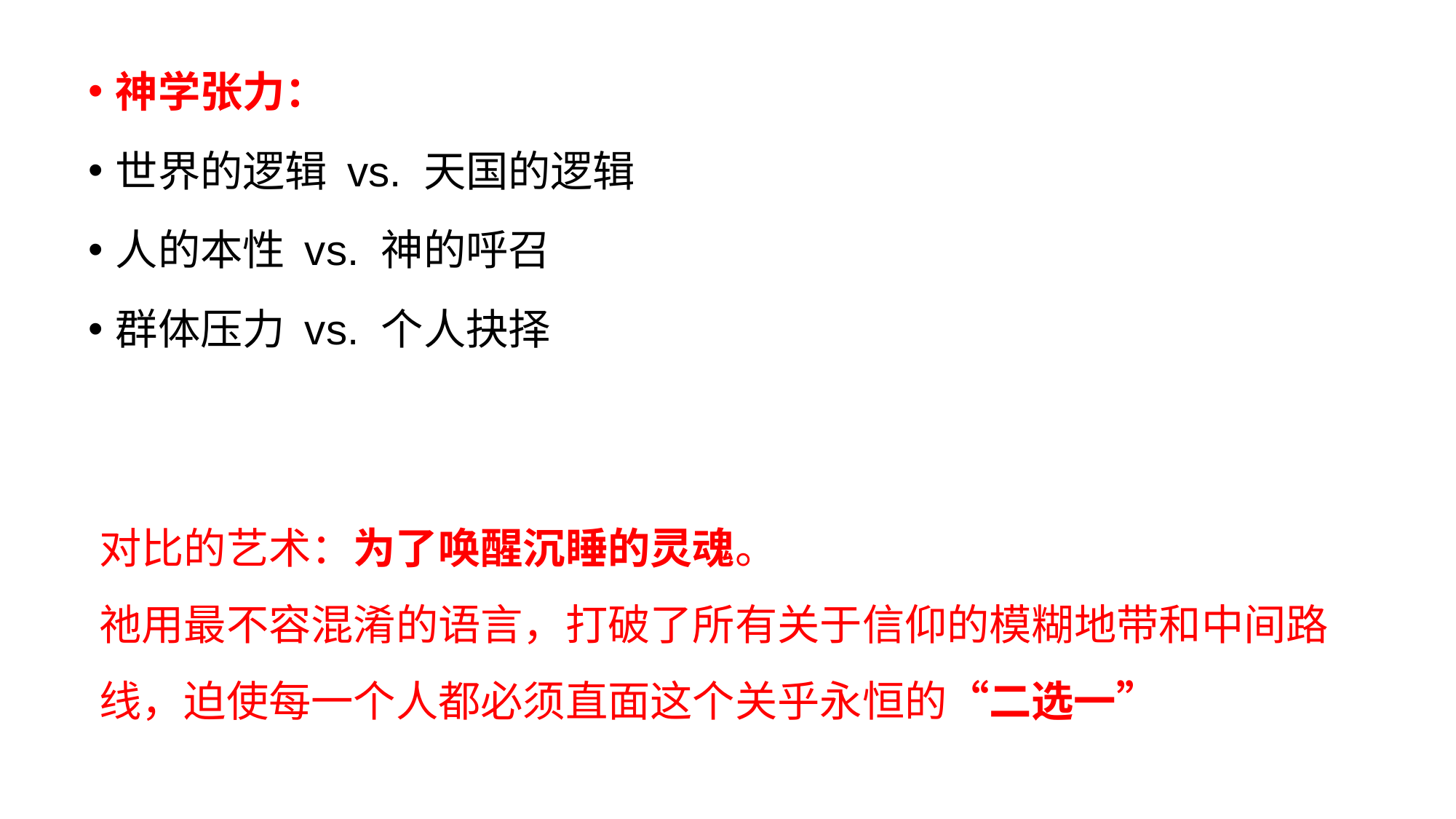

神学张力：
世界的逻辑 vs. 天国的逻辑
人的本性 vs. 神的呼召
群体压力 vs. 个人抉择

对比的艺术：为了唤醒沉睡的灵魂。
祂用最不容混淆的语言，打破了所有关于信仰的模糊地带和中间路线，迫使每一个人都必须直面这个关乎永恒的“二选一”